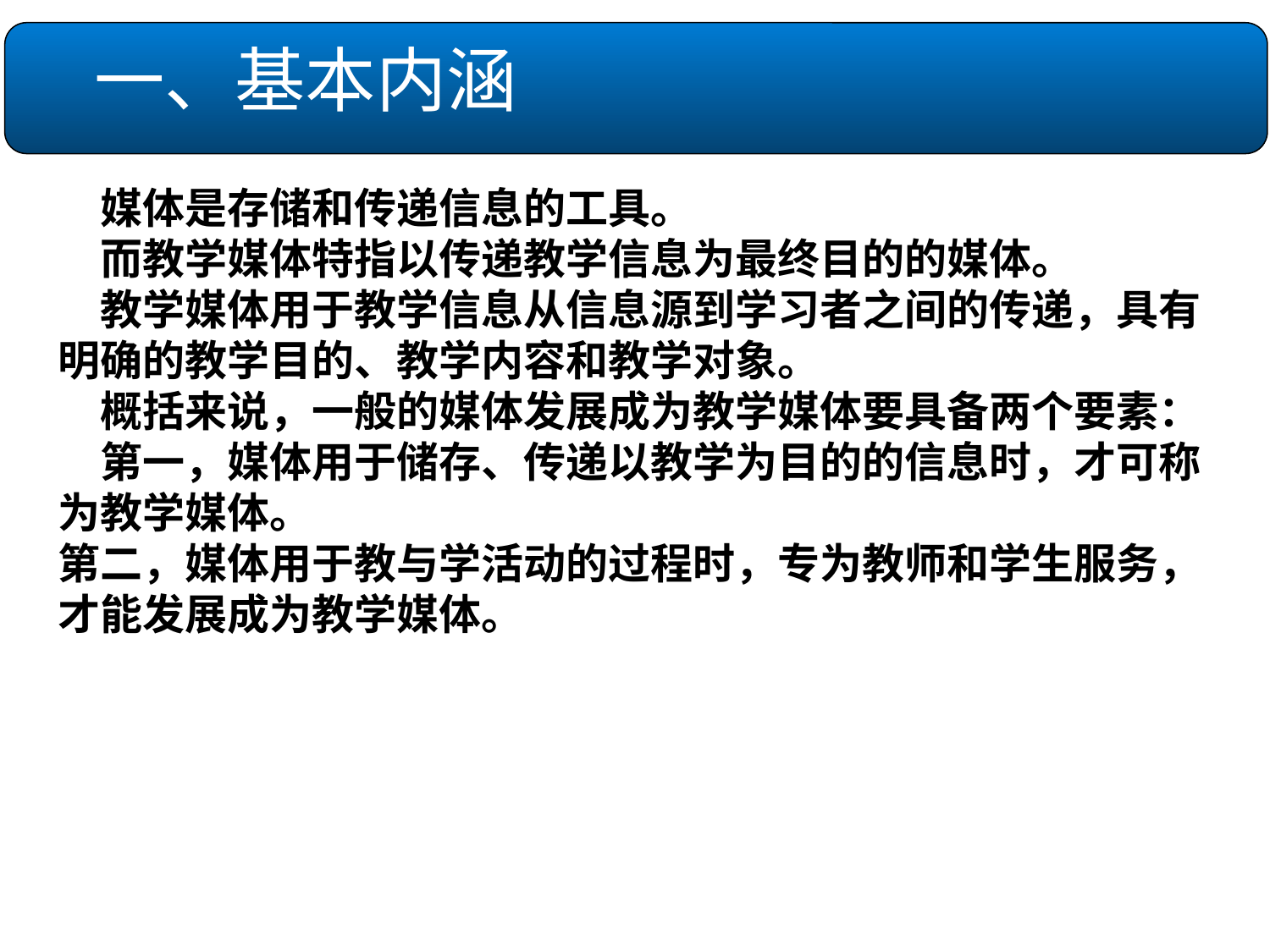

一、基本内涵
　媒体是存储和传递信息的工具。
　而教学媒体特指以传递教学信息为最终目的的媒体。
　教学媒体用于教学信息从信息源到学习者之间的传递，具有明确的教学目的、教学内容和教学对象。
　概括来说，一般的媒体发展成为教学媒体要具备两个要素：　第一，媒体用于储存、传递以教学为目的的信息时，才可称为教学媒体。
第二，媒体用于教与学活动的过程时，专为教师和学生服务，才能发展成为教学媒体。